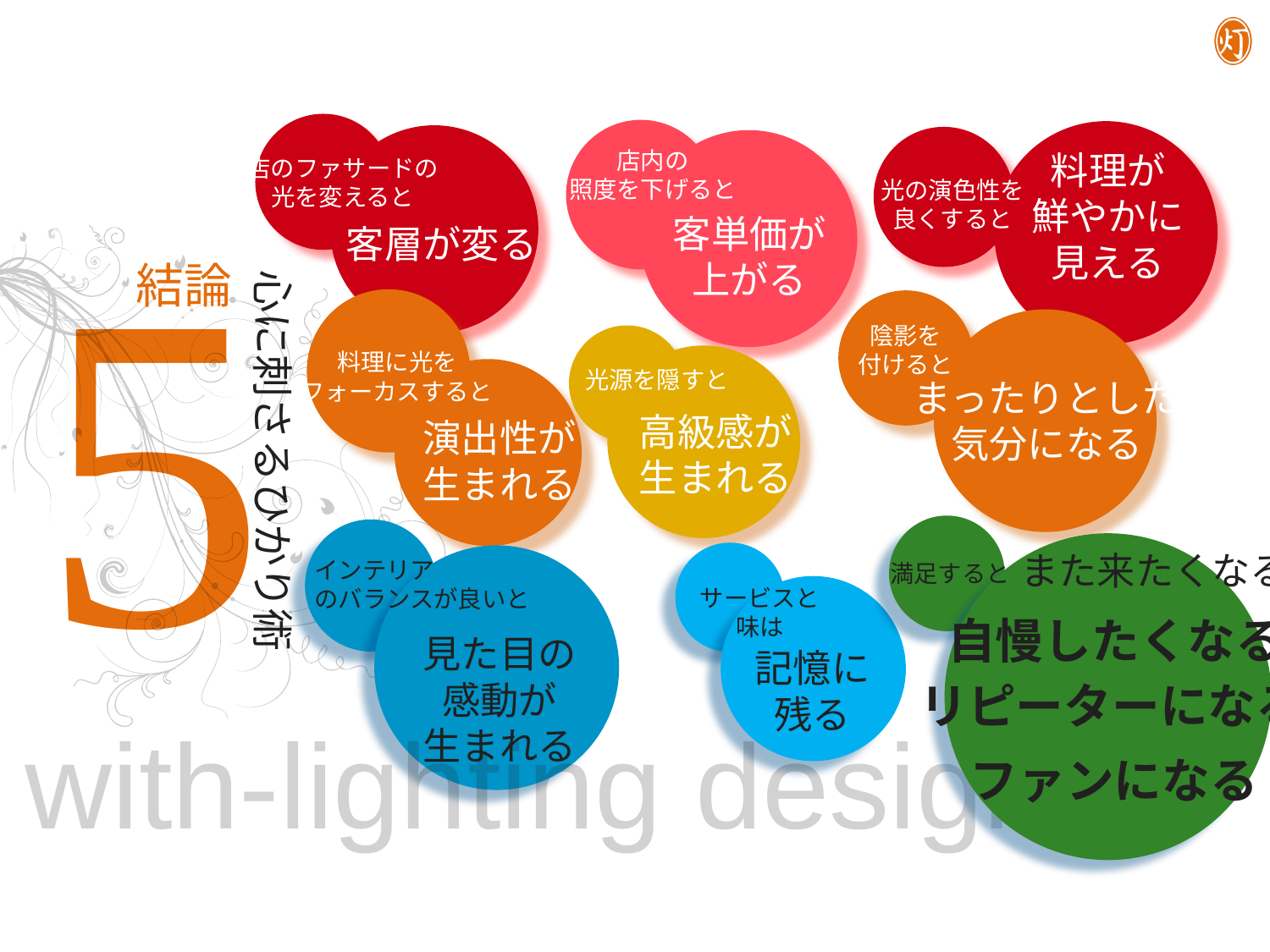

店内の
照度を下げると
料理が
鮮やかに
見える
店のファサードの
光を変えると
光の演色性を
良くすると
客単価が
上がる
客層が変る
5
結論

心に刺さるひかり術

陰影を
付けると

料理に光を
フォーカスすると

光源を隠すと
まったりとした
気分になる
高級感が
生まれる
演出性が
生まれる

また来たくなる

インテリア
のバランスが良いと
満足すると

サービスと
味は
自慢したくなる
見た目の
感動が
生まれる
記憶に
残る
リピーターになる
with-lighting design
ファンになる